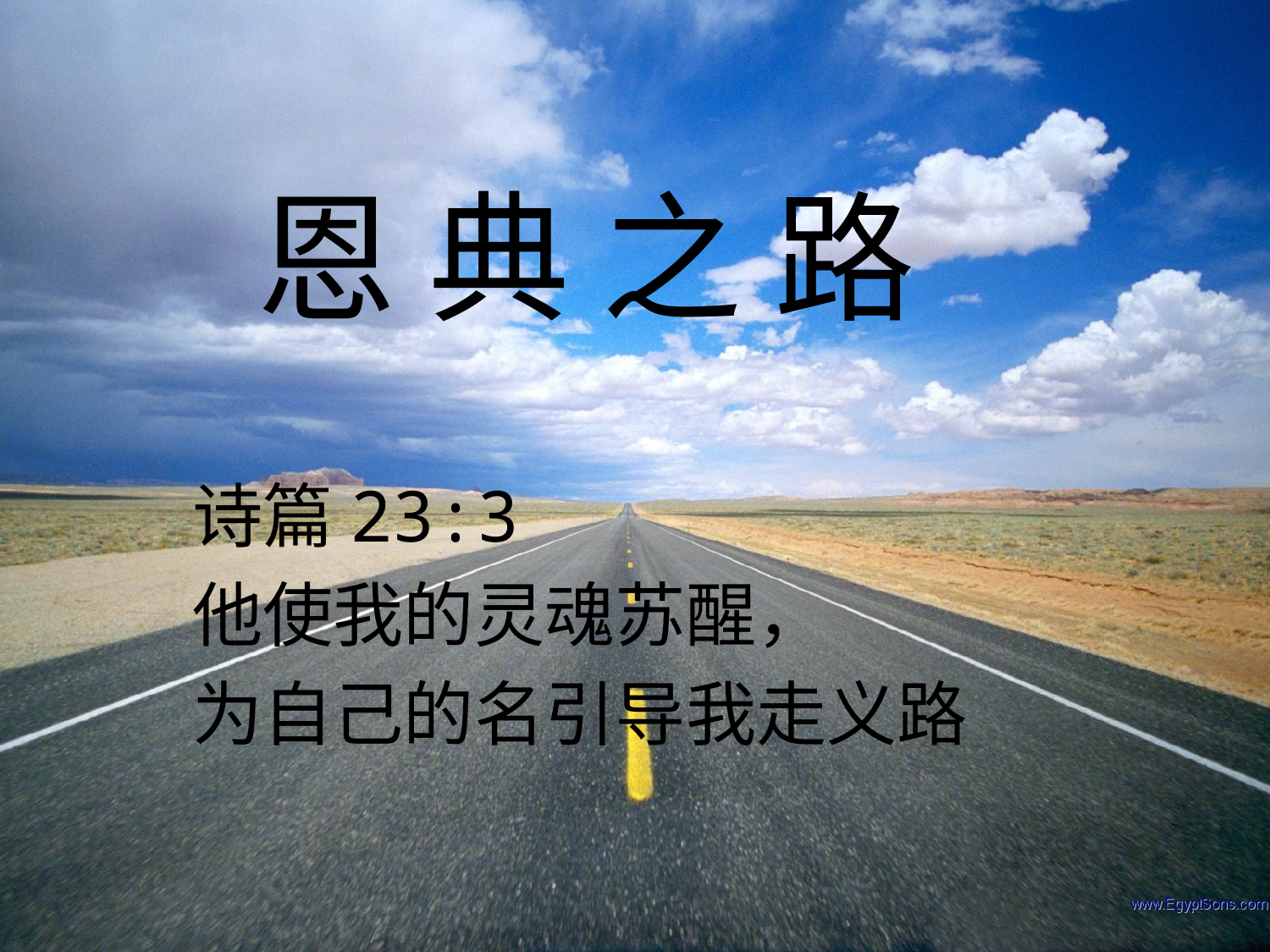

# 恩 典 之 路
诗篇23:3
他使我的灵魂苏醒，
为自己的名引导我走义路